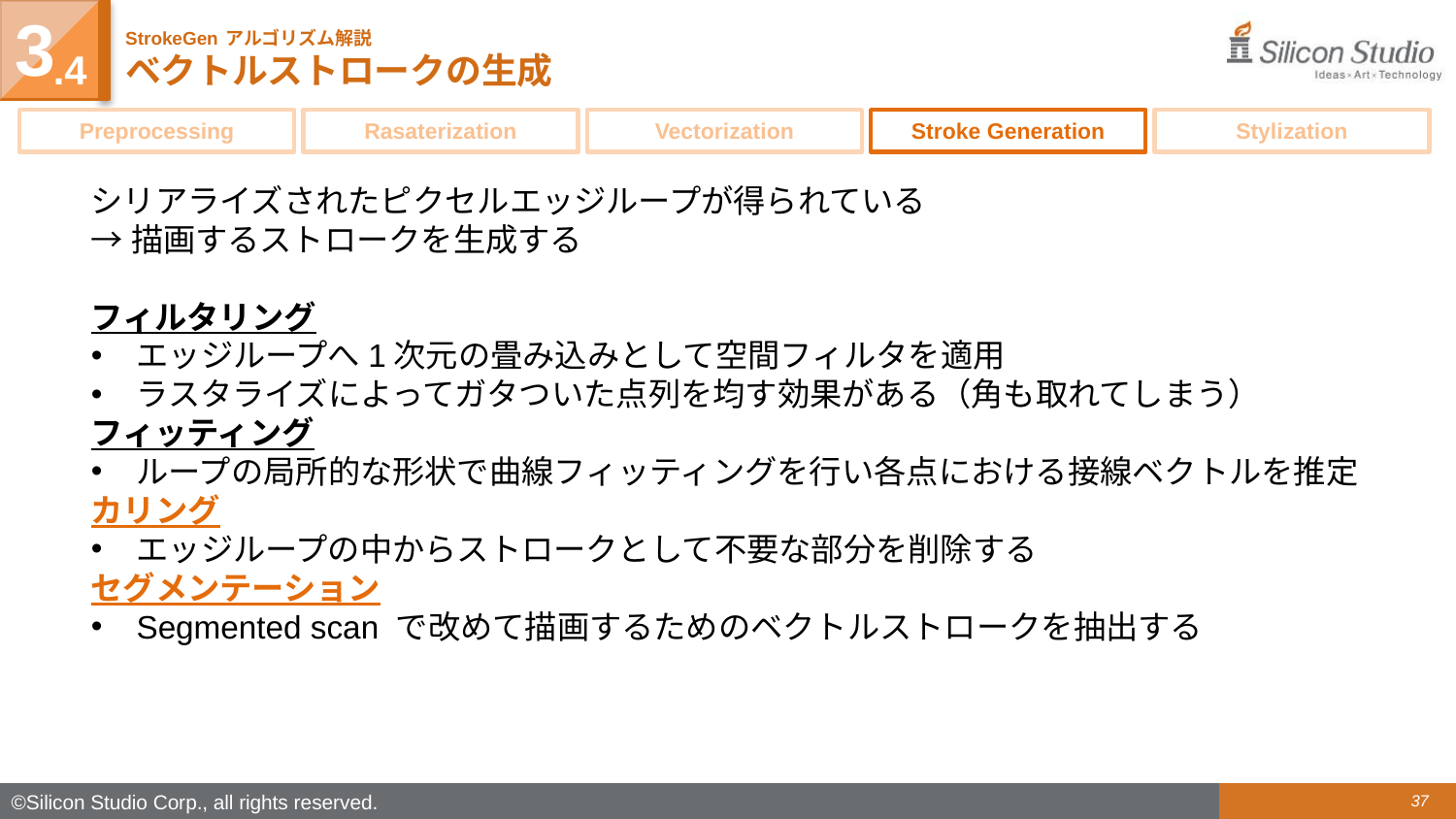

3
# StrokeGen アルゴリズム解説 ベクトルストロークの生成
.4
Preprocessing
Rasaterization
Vectorization
Stroke Generation
Stylization
シリアライズされたピクセルエッジループが得られている
→描画するストロークを生成する

フィルタリング
エッジループへ1次元の畳み込みとして空間フィルタを適用
ラスタライズによってガタついた点列を均す効果がある（角も取れてしまう）
フィッティング
ループの局所的な形状で曲線フィッティングを行い各点における接線ベクトルを推定
カリング
エッジループの中からストロークとして不要な部分を削除する
セグメンテーション
Segmented scan で改めて描画するためのベクトルストロークを抽出する